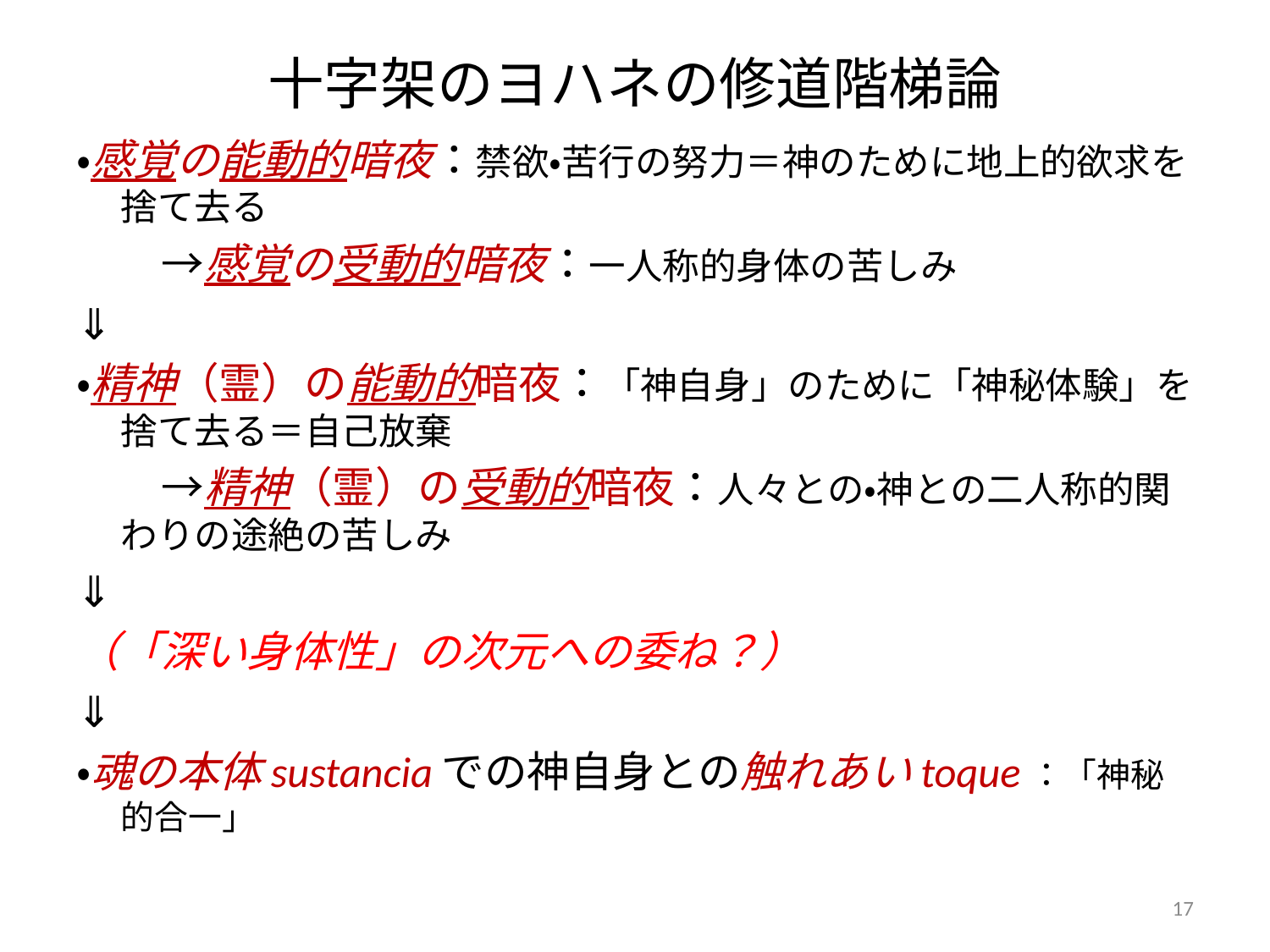

# 十字架のヨハネの修道階梯論
・感覚の能動的暗夜：禁欲・苦行の努力＝神のために地上的欲求を捨て去る
　　→感覚の受動的暗夜：一人称的身体の苦しみ
⇓
・精神（霊）の能動的暗夜：「神自身」のために「神秘体験」を捨て去る＝自己放棄
　　→精神（霊）の受動的暗夜：人々との・神との二人称的関わりの途絶の苦しみ
⇓
（「深い身体性」の次元への委ね？）
⇓
・魂の本体sustanciaでの神自身との触れあいtoque：「神秘的合一」

17